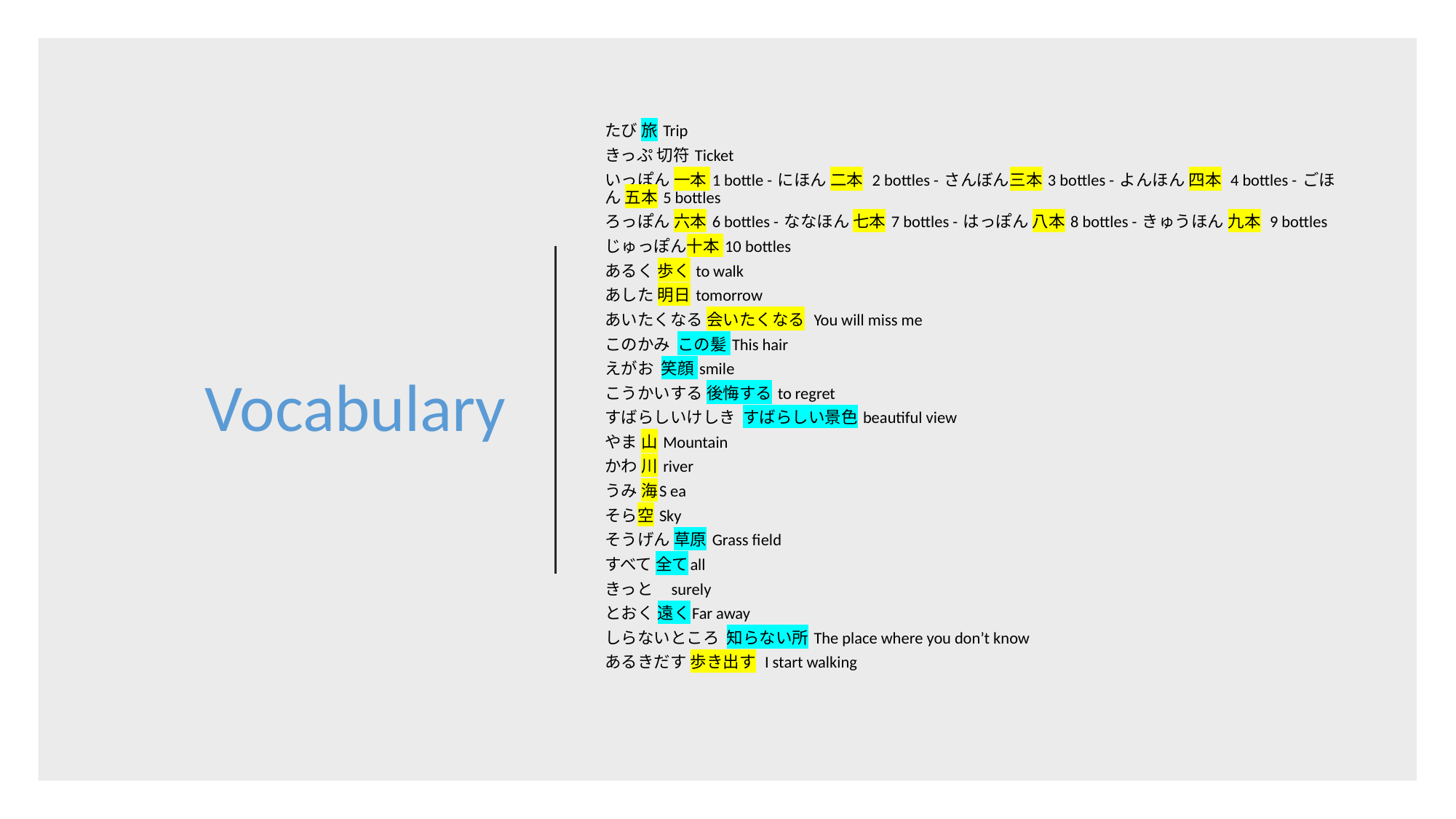

# Vocabulary
たび 旅 Trip
きっぷ 切符 Ticket
いっぽん 一本 1 bottle - にほん 二本  2 bottles - さんぼん三本 3 bottles - よんほん 四本  4 bottles - ごほん 五本 5 bottles
ろっぽん 六本 6 bottles - ななほん 七本 7 bottles - はっぽん 八本 8 bottles - きゅうほん 九本  9 bottles
じゅっぽん十本 10 bottles
あるく 歩く to walk
あした 明日 tomorrow
あいたくなる 会いたくなる  You will miss me
このかみ  この髪 This hair
えがお  笑顔 smile
こうかいする 後悔する to regret
すばらしいけしき  すばらしい景色 beautiful view
やま 山 Mountain
かわ 川 river
うみ 海S ea
そら空 Sky
そうげん 草原 Grass field
すべて 全てall
きっと　surely
とおく 遠くFar away
しらないところ  知らない所 The place where you don’t know
あるきだす 歩き出す  I start walking